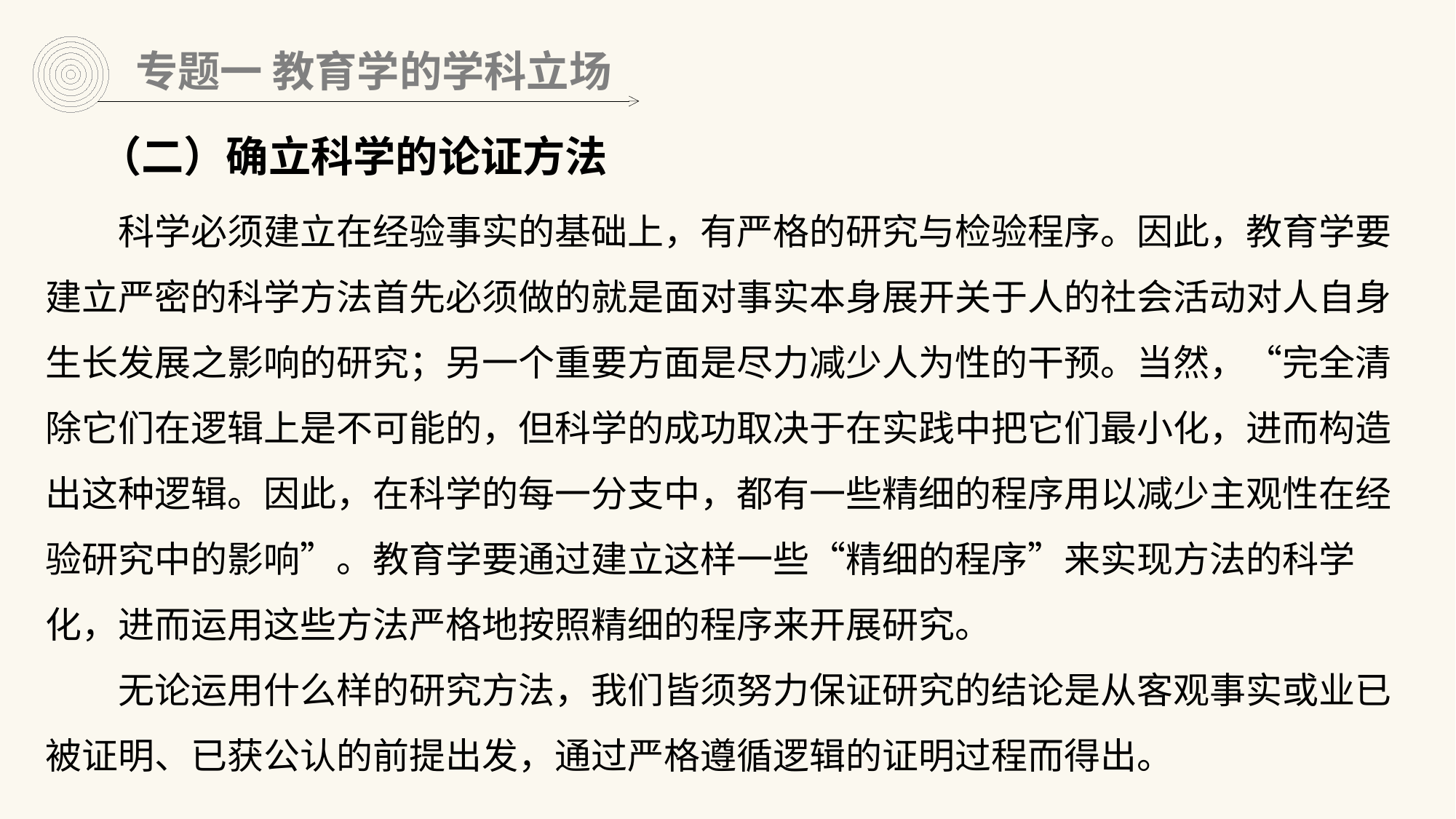

专题一 教育学的学科立场
（二）确立科学的论证方法
科学必须建立在经验事实的基础上，有严格的研究与检验程序。因此，教育学要建立严密的科学方法首先必须做的就是面对事实本身展开关于人的社会活动对人自身生长发展之影响的研究；另一个重要方面是尽力减少人为性的干预。当然，“完全清除它们在逻辑上是不可能的，但科学的成功取决于在实践中把它们最小化，进而构造出这种逻辑。因此，在科学的每一分支中，都有一些精细的程序用以减少主观性在经验研究中的影响”。教育学要通过建立这样一些“精细的程序”来实现方法的科学化，进而运用这些方法严格地按照精细的程序来开展研究。
无论运用什么样的研究方法，我们皆须努力保证研究的结论是从客观事实或业已被证明、已获公认的前提出发，通过严格遵循逻辑的证明过程而得出。